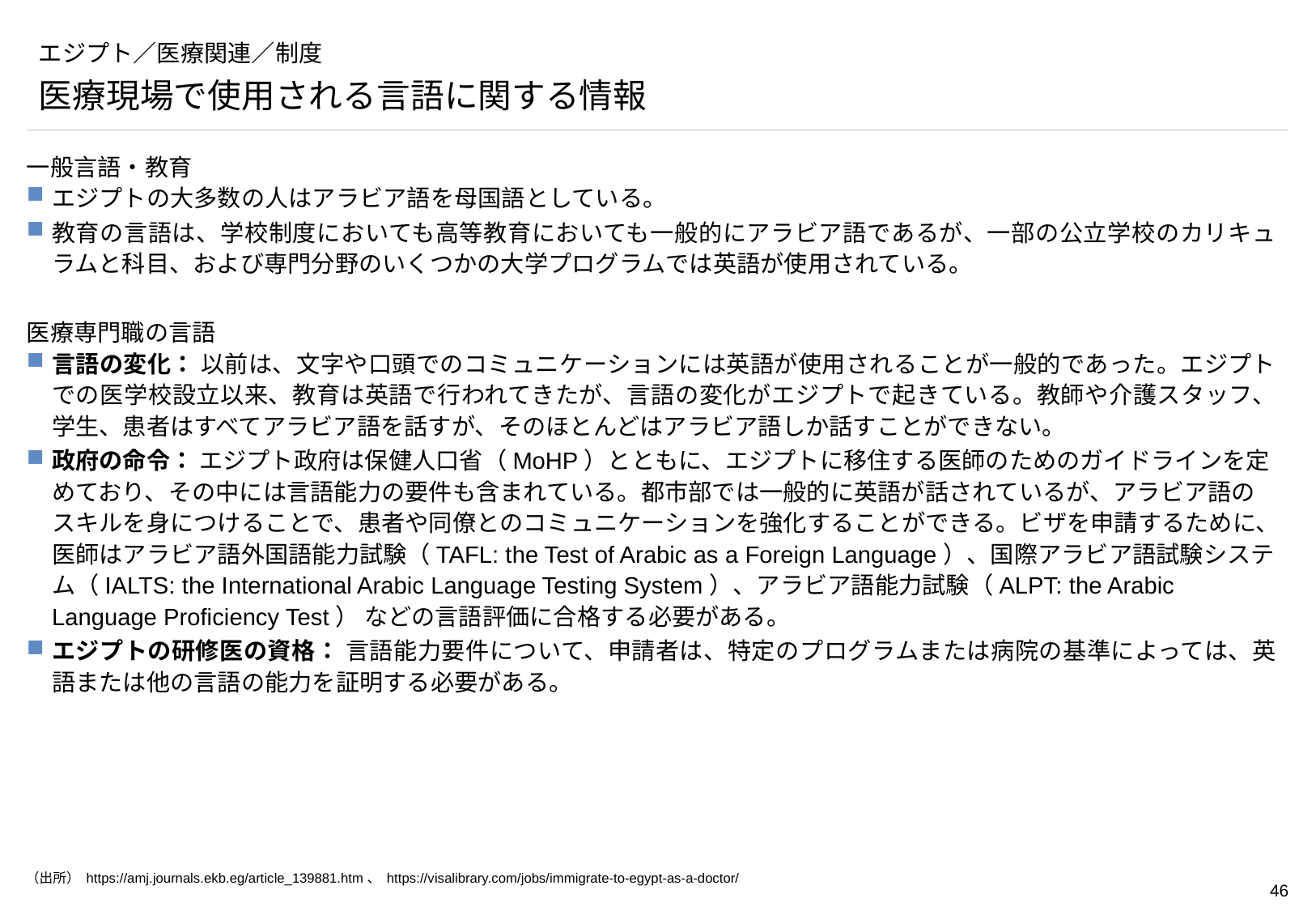

# エジプト／医療関連／制度
医療現場で使用される言語に関する情報
一般言語・教育
エジプトの大多数の人はアラビア語を母国語としている。
教育の言語は、学校制度においても高等教育においても一般的にアラビア語であるが、一部の公立学校のカリキュラムと科目、および専門分野のいくつかの大学プログラムでは英語が使用されている。

医療専門職の言語
言語の変化： 以前は、文字や口頭でのコミュニケーションには英語が使用されることが一般的であった。エジプトでの医学校設立以来、教育は英語で行われてきたが、言語の変化がエジプトで起きている。教師や介護スタッフ、学生、患者はすべてアラビア語を話すが、そのほとんどはアラビア語しか話すことができない。
政府の命令： エジプト政府は保健人口省（MoHP）とともに、エジプトに移住する医師のためのガイドラインを定めており、その中には言語能力の要件も含まれている。都市部では一般的に英語が話されているが、アラビア語のスキルを身につけることで、患者や同僚とのコミュニケーションを強化することができる。ビザを申請するために、医師はアラビア語外国語能力試験（TAFL: the Test of Arabic as a Foreign Language）、国際アラビア語試験システム（IALTS: the International Arabic Language Testing System）、アラビア語能力試験（ALPT: the Arabic Language Proficiency Test） などの言語評価に合格する必要がある。
エジプトの研修医の資格： 言語能力要件について、申請者は、特定のプログラムまたは病院の基準によっては、英語または他の言語の能力を証明する必要がある。

（出所） https://amj.journals.ekb.eg/article_139881.htm、 https://visalibrary.com/jobs/immigrate-to-egypt-as-a-doctor/